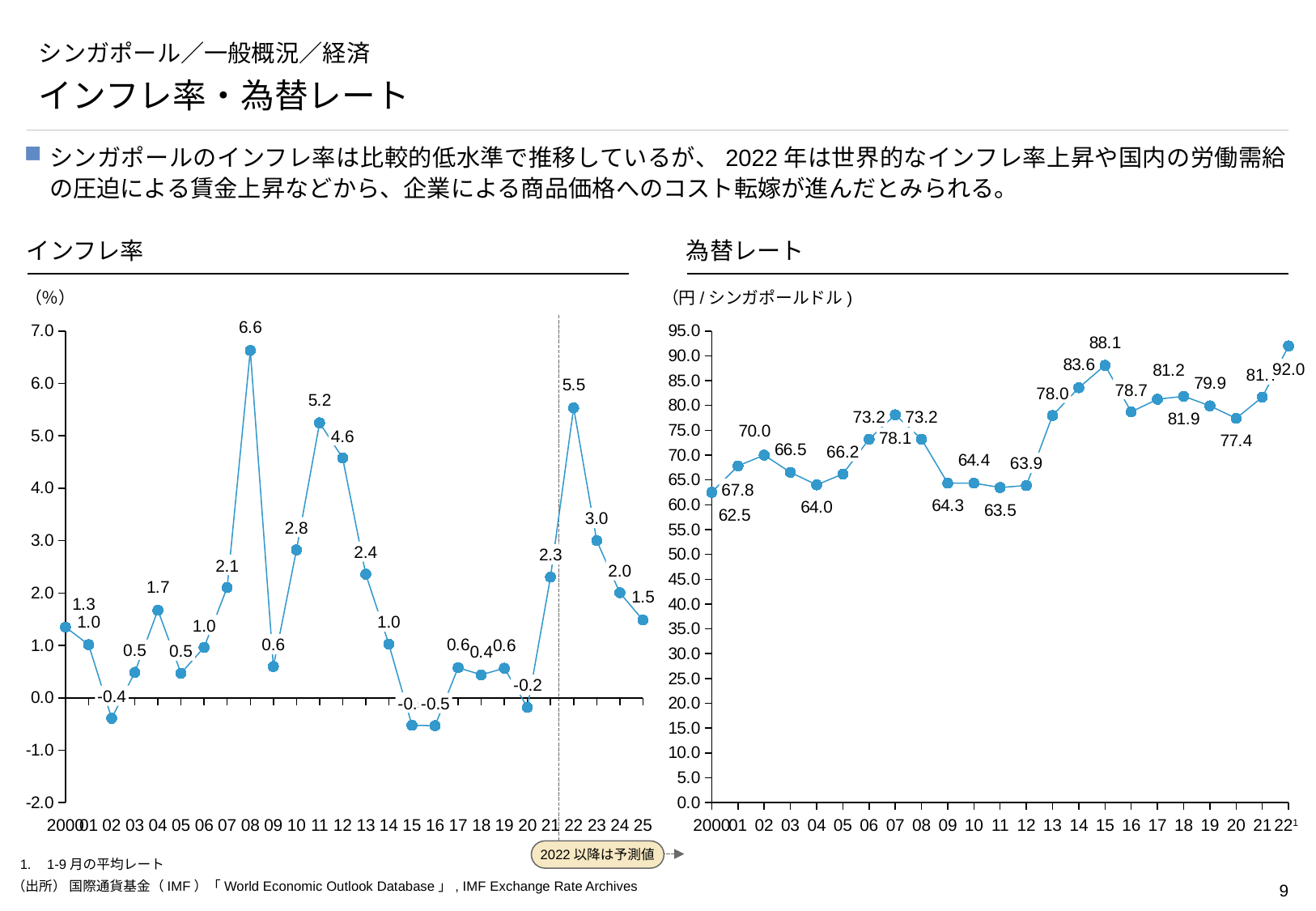

# シンガポール／一般概況／経済
インフレ率・為替レート
シンガポールのインフレ率は比較的低水準で推移しているが、2022年は世界的なインフレ率上昇や国内の労働需給の圧迫による賃金上昇などから、企業による商品価格へのコスト転嫁が進んだとみられる。
インフレ率
為替レート
（％）
（円/シンガポールドル)

### Chart

| Category |  |
|---|---|
2022以降は予測値

### Chart

| Category |  |
|---|---|
92.0
81.7
78.7
78.0
73.2
73.2
4.6
78.1
66.2
63.9
67.8
3.0
2.8
2.4
2.3
2.1
2.0
1.0
1.0
0.6
0.5
0.5
-0.2
-0.4
-0.5
-0.5
2000
01
02
03
04
05
06
07
08
09
10
11
12
13
14
15
16
17
18
19
20
21
22
23
24
25
2000
01
02
03
04
05
06
07
08
09
10
11
12
13
14
15
16
17
18
19
20
21
221
1.	1-9月の平均レート
（出所） 国際通貨基金（IMF）「World Economic Outlook Database」, IMF Exchange Rate Archives